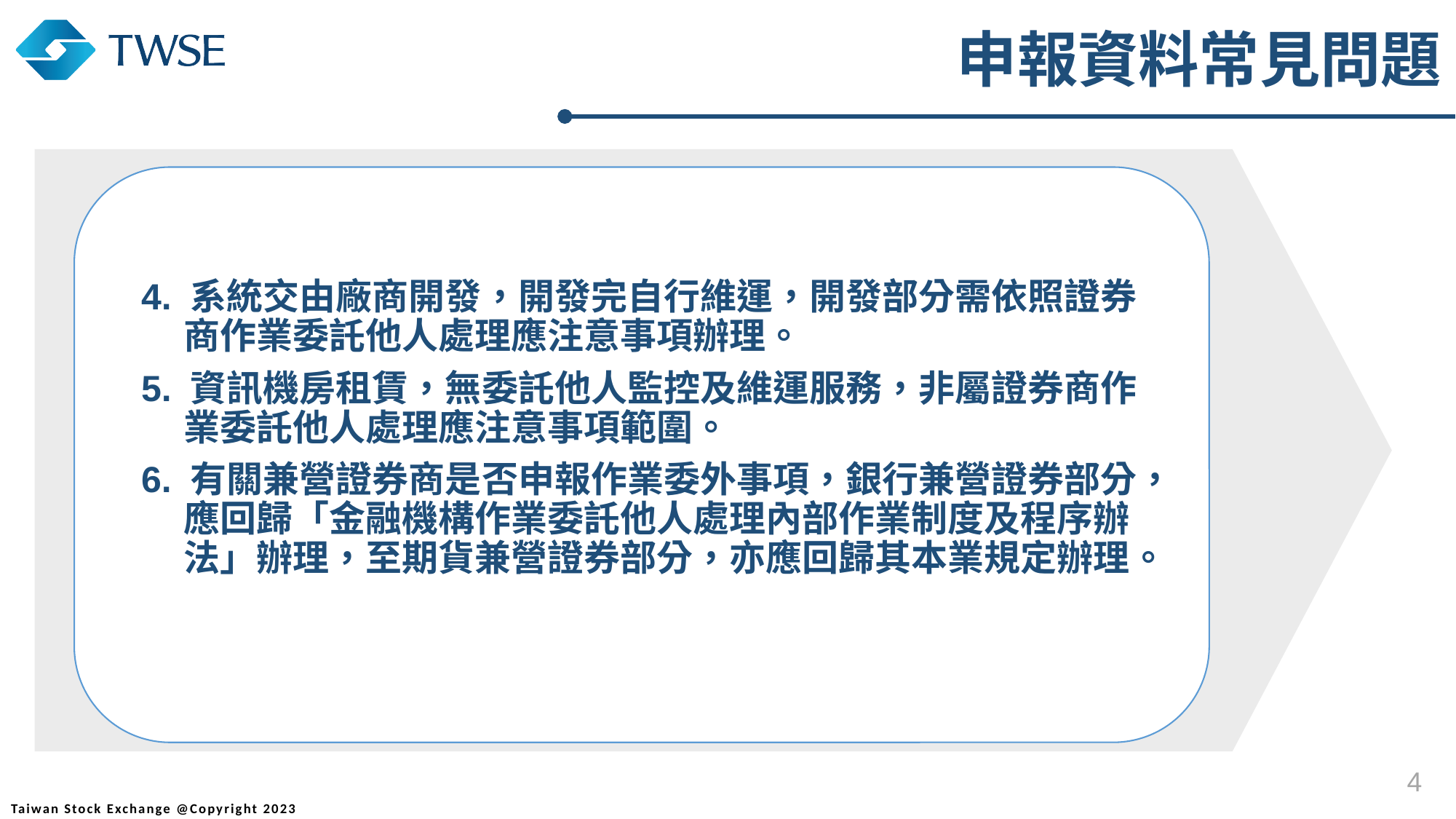

申報資料常見問題

4. 系統交由廠商開發，開發完自行維運，開發部分需依照證券商作業委託他人處理應注意事項辦理。
5. 資訊機房租賃，無委託他人監控及維運服務，非屬證券商作業委託他人處理應注意事項範圍。
6. 有關兼營證券商是否申報作業委外事項，銀行兼營證券部分，應回歸「金融機構作業委託他人處理內部作業制度及程序辦法」辦理，至期貨兼營證券部分，亦應回歸其本業規定辦理。

4